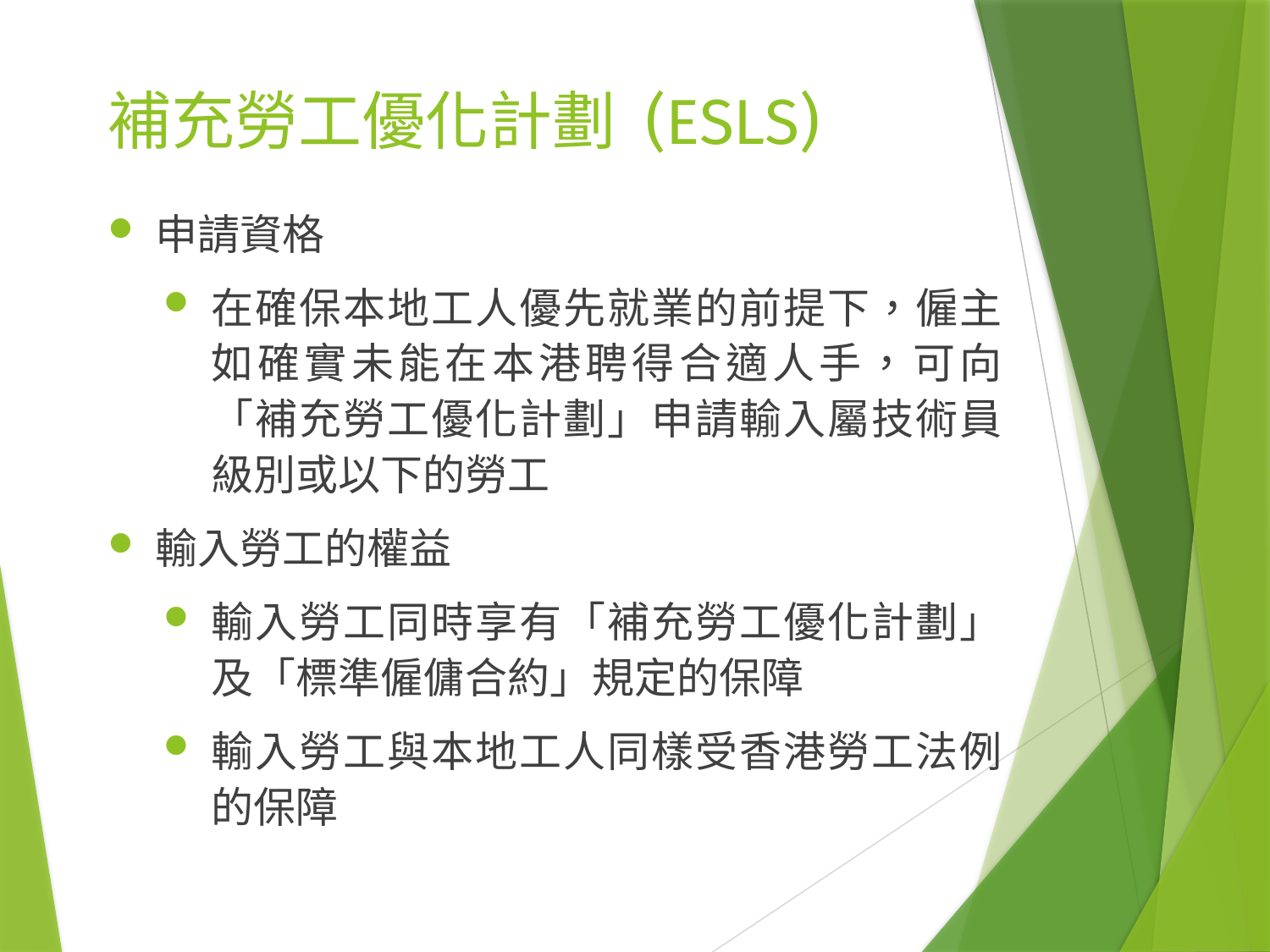

# 補充勞工優化計劃 (ESLS)
申請資格
在確保本地工人優先就業的前提下，僱主如確實未能在本港聘得合適人手，可向「補充勞工優化計劃」申請輸入屬技術員級別或以下的勞工
輸入勞工的權益
輸入勞工同時享有「補充勞工優化計劃」及「標準僱傭合約」規定的保障
輸入勞工與本地工人同樣受香港勞工法例的保障

7